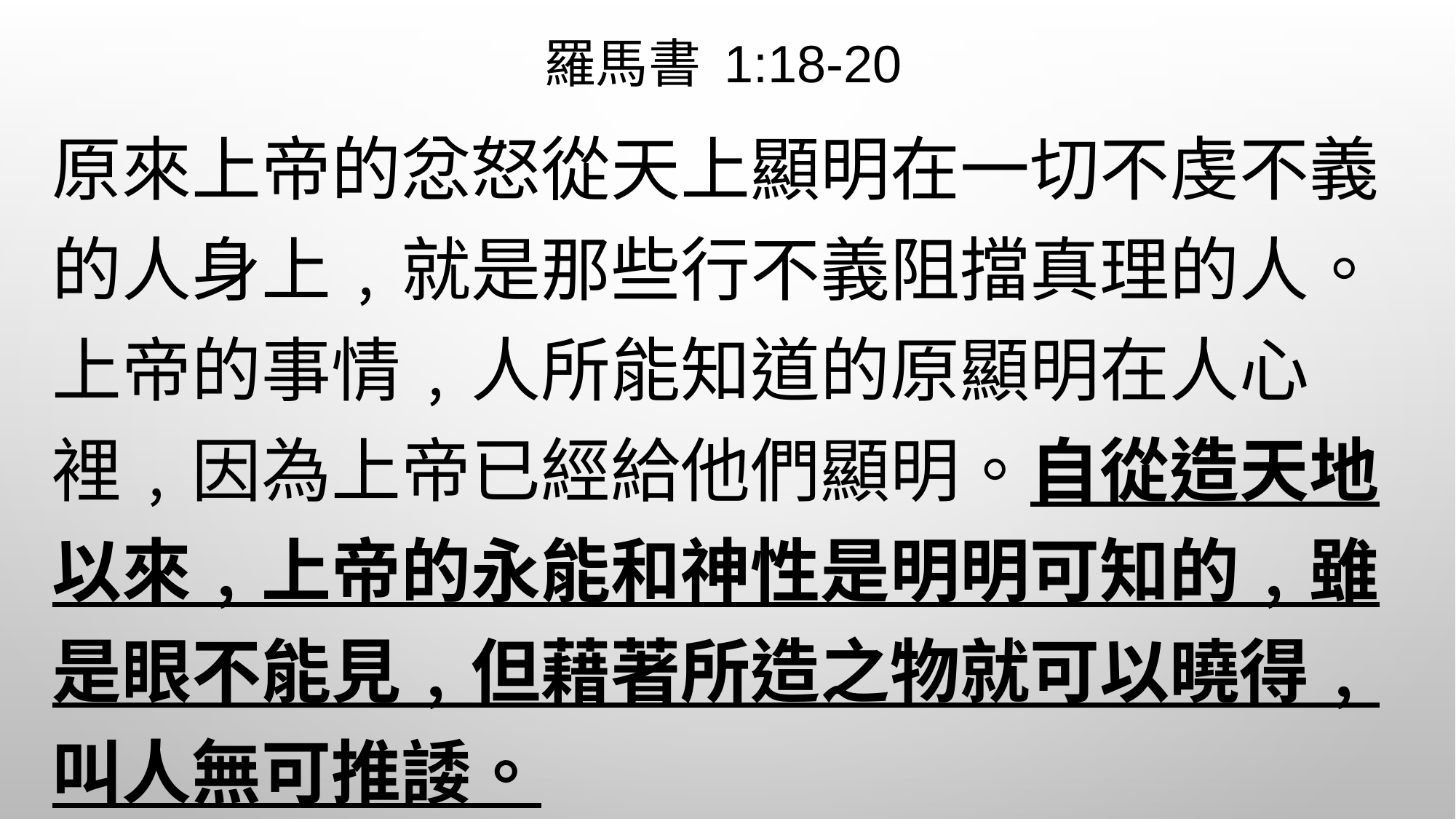

羅馬書 1:18-20
原來上帝的忿怒從天上顯明在一切不虔不義的人身上﹐就是那些行不義阻擋真理的人。上帝的事情﹐人所能知道的原顯明在人心裡﹐因為上帝已經給他們顯明。自從造天地以來﹐上帝的永能和神性是明明可知的﹐雖是眼不能見﹐但藉著所造之物就可以曉得﹐叫人無可推諉。